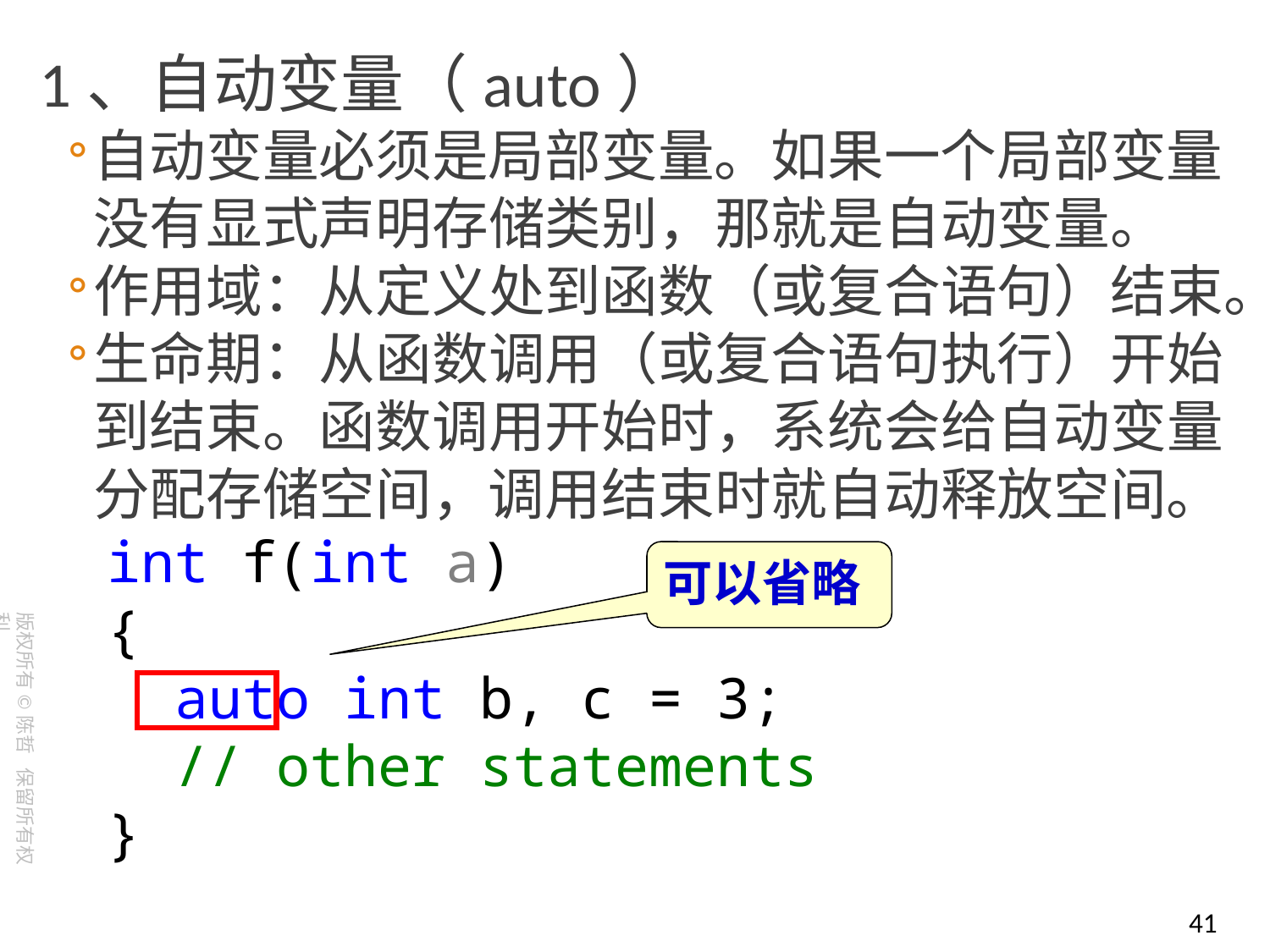

1、自动变量（auto）
自动变量必须是局部变量。如果一个局部变量没有显式声明存储类别，那就是自动变量。
作用域：从定义处到函数（或复合语句）结束。
生命期：从函数调用（或复合语句执行）开始到结束。函数调用开始时，系统会给自动变量分配存储空间，调用结束时就自动释放空间。
  int f(int a)
  {
    auto int b, c = 3;
    // other statements
  }
可以省略

41